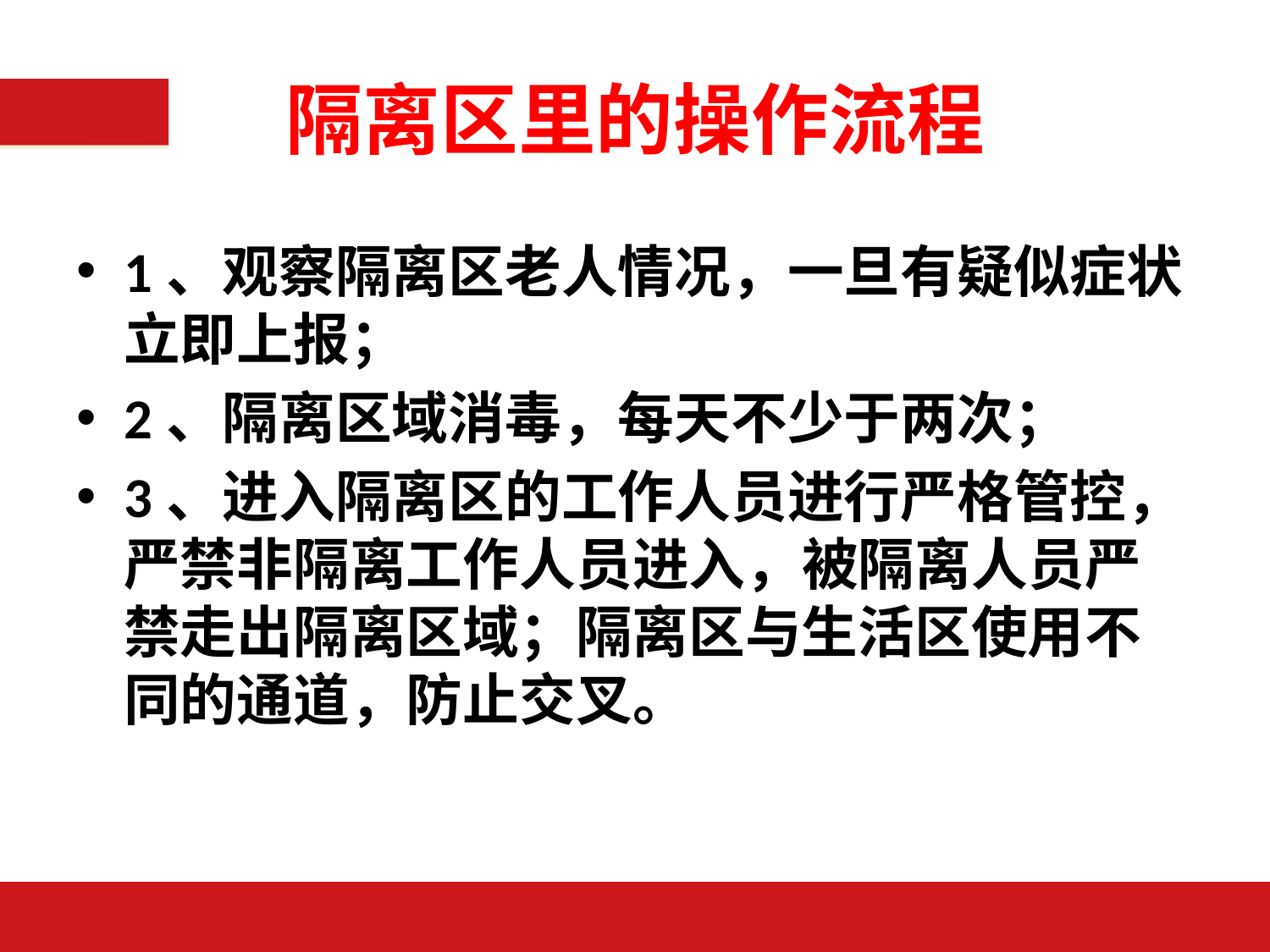

# 隔离区里的操作流程
1、观察隔离区老人情况，一旦有疑似症状立即上报；
2、隔离区域消毒，每天不少于两次；
3、进入隔离区的工作人员进行严格管控，严禁非隔离工作人员进入，被隔离人员严禁走出隔离区域；隔离区与生活区使用不同的通道，防止交叉。